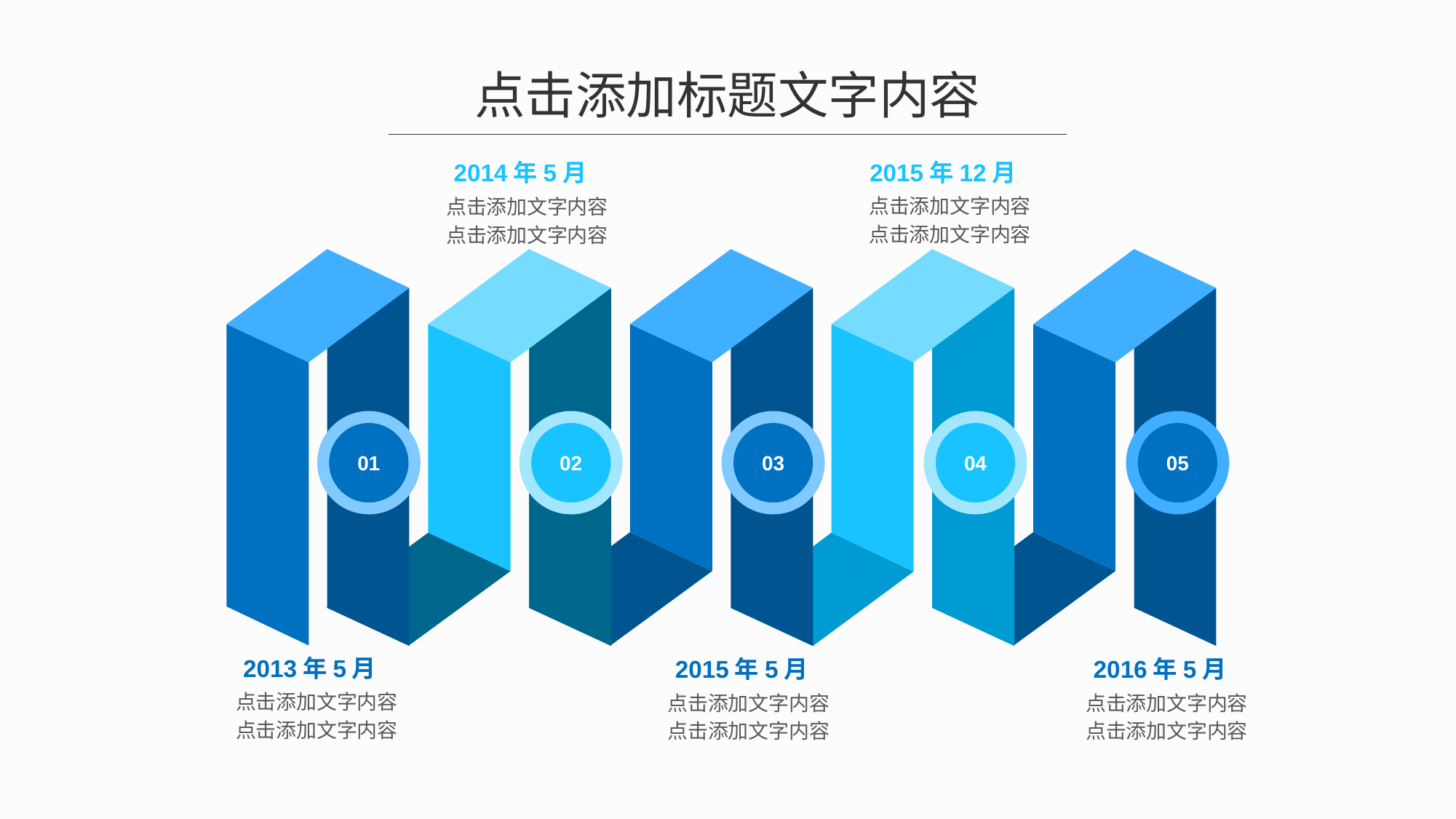

点击添加标题文字内容
2015年12月
点击添加文字内容
点击添加文字内容
2014年5月
点击添加文字内容
点击添加文字内容

01

02

03

04

05
2013年5月
点击添加文字内容
点击添加文字内容
2015年5月
点击添加文字内容
点击添加文字内容
2016年5月
点击添加文字内容
点击添加文字内容